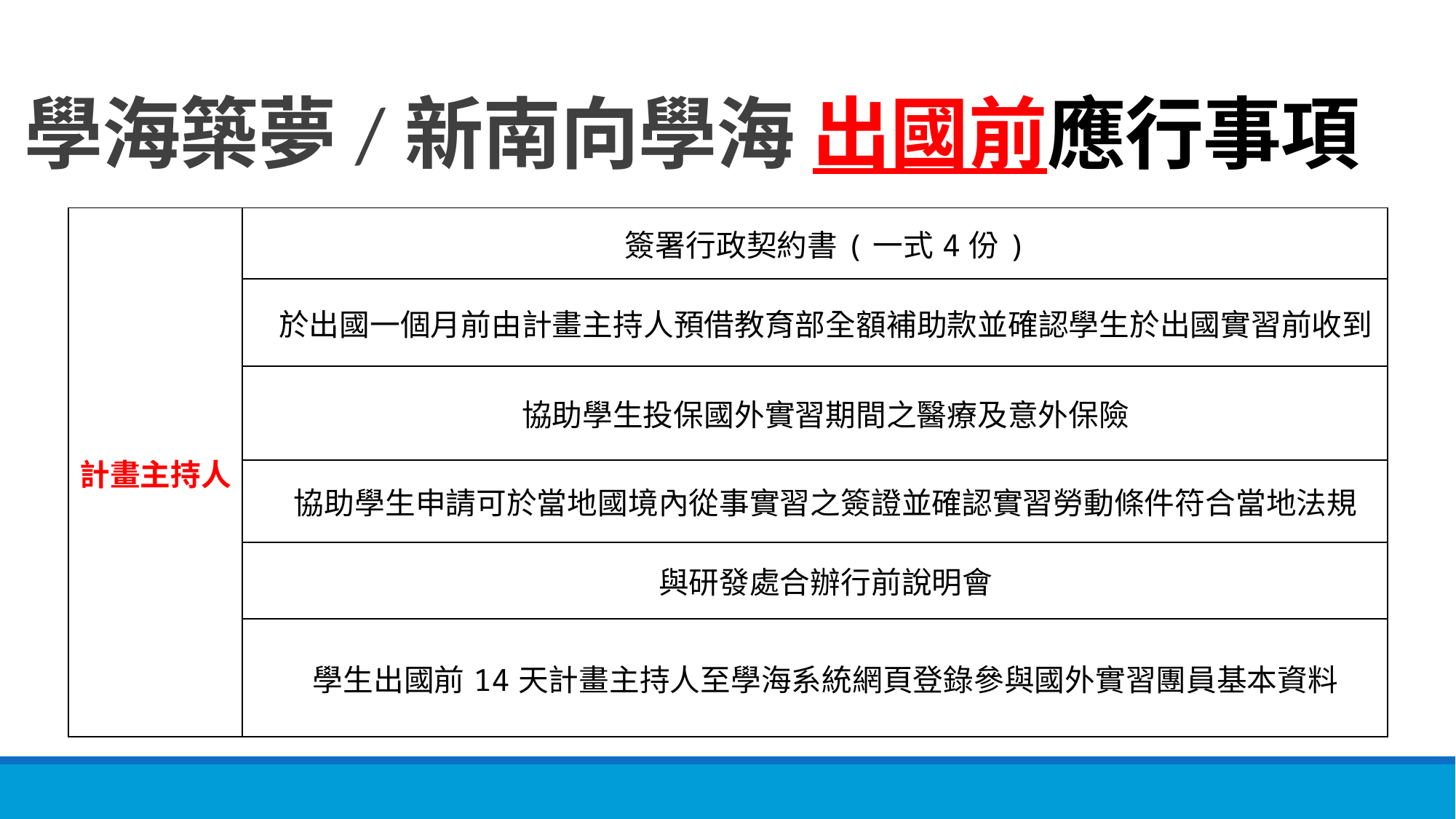

# 學海築夢/新南向學海 出國前應行事項

| 計畫主持人 | 簽署行政契約書(一式4份) |
| --- | --- |
|  | 於出國一個月前由計畫主持人預借教育部全額補助款並確認學生於出國實習前收到 |
|  | 協助學生投保國外實習期間之醫療及意外保險 |
|  | 協助學生申請可於當地國境內從事實習之簽證並確認實習勞動條件符合當地法規 |
|  | 與研發處合辦行前說明會 |
|  | 學生出國前14天計畫主持人至學海系統網頁登錄參與國外實習團員基本資料 |